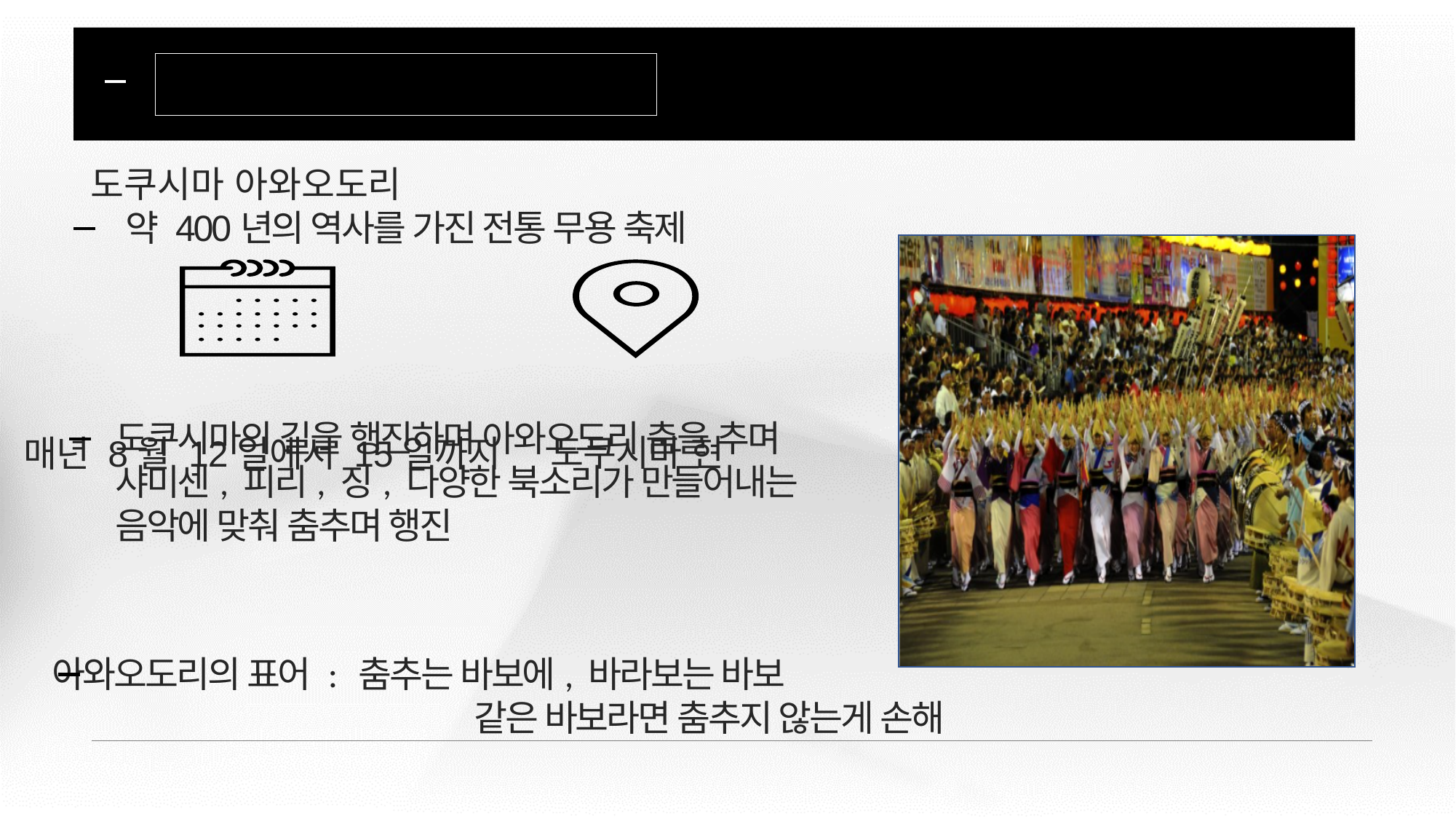

ANALYSIS

내가 가보고 싶은 전통 마츠리
ANALYSIS
방향성 제시
ANALYSIS
CONCEPT
IDEATION
PRODUCT
PROMOTION
도쿠시마 아와오도리

도쿠시마 현
매년 8월 12일에서 15일까지
약 400년의 역사를 가진 전통 무용 축제

도쿠시마의 길을 행진하며 아와오도리 춤을 추며
샤미센, 피리, 징, 다양한 북소리가 만들어내는
음악에 맞춰 춤추며 행진
아와오도리의 표어 :  춤추는 바보에, 바라보는 바보
                                                    같은 바보라면 춤추지 않는게 손해